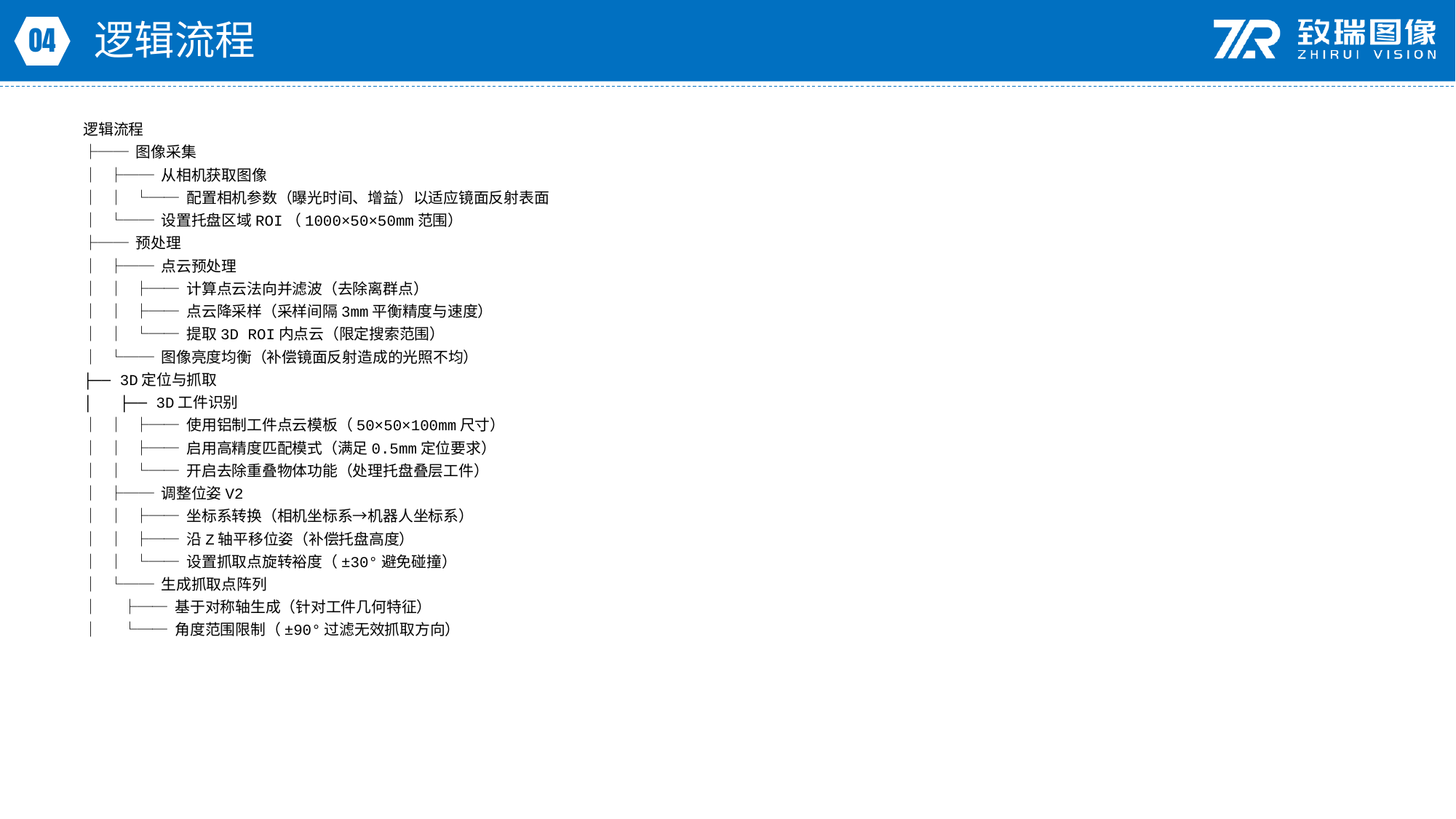

逻辑流程
04

逻辑流程
├── 图像采集
│   ├── 从相机获取图像
│   │   └── 配置相机参数（曝光时间、增益）以适应镜面反射表面
│   └── 设置托盘区域ROI（1000×50×50mm范围）
├── 预处理
│   ├── 点云预处理
│   │   ├── 计算点云法向并滤波（去除离群点）
│   │   ├── 点云降采样（采样间隔3mm平衡精度与速度）
│   │   └── 提取3D ROI内点云（限定搜索范围）
│   └── 图像亮度均衡（补偿镜面反射造成的光照不均）
├── 3D定位与抓取
│   ├── 3D工件识别
│   │   ├── 使用铝制工件点云模板（50×50×100mm尺寸）
│   │   ├── 启用高精度匹配模式（满足0.5mm定位要求）
│   │   └── 开启去除重叠物体功能（处理托盘叠层工件）
│   ├── 调整位姿V2
│   │   ├── 坐标系转换（相机坐标系→机器人坐标系）
│   │   ├── 沿Z轴平移位姿（补偿托盘高度）
│   │   └── 设置抓取点旋转裕度（±30°避免碰撞）
│   └── 生成抓取点阵列
│       ├── 基于对称轴生成（针对工件几何特征）
│       └── 角度范围限制（±90°过滤无效抓取方向）